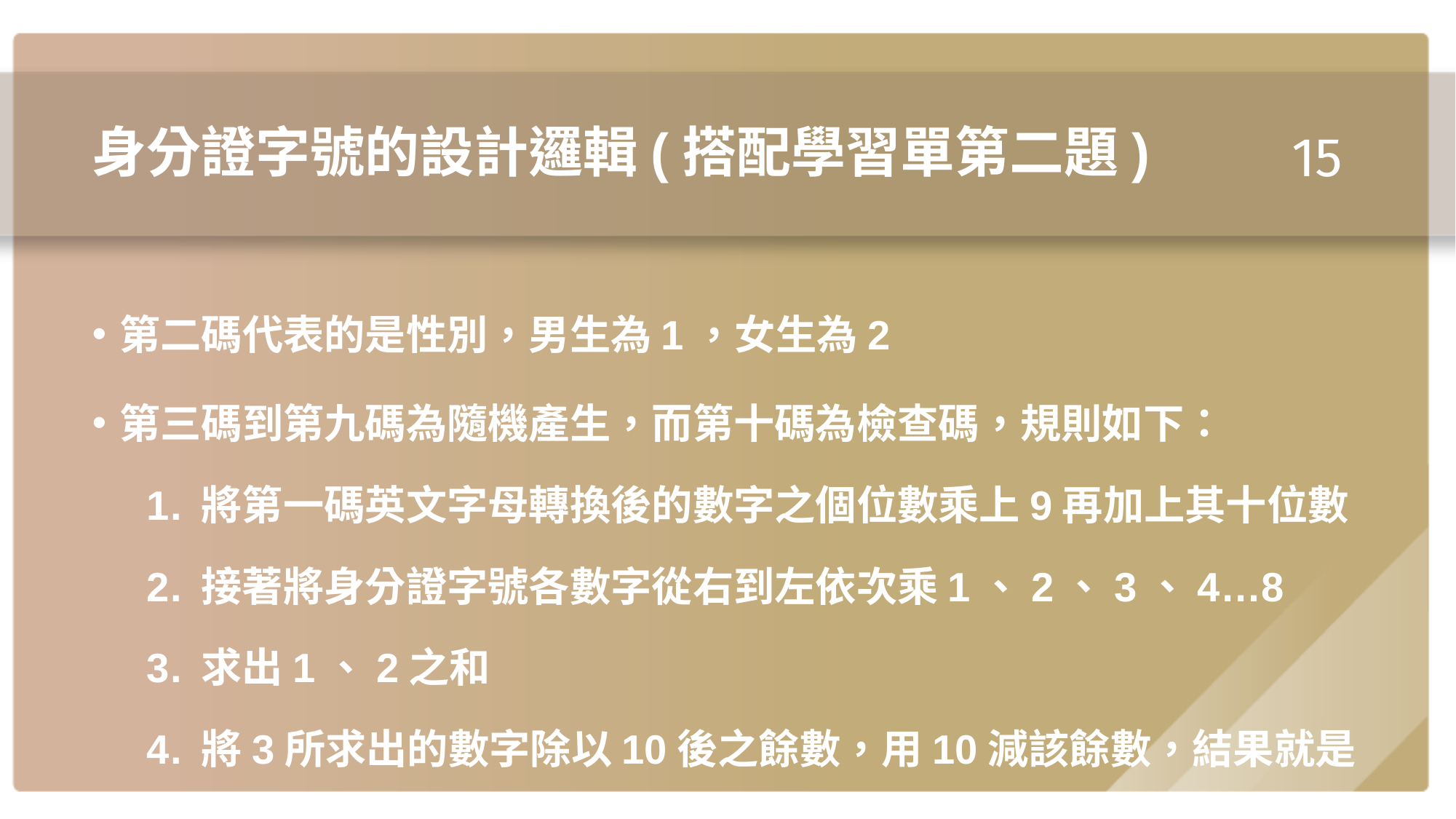

15
# 身分證字號的設計邏輯(搭配學習單第二題)
第二碼代表的是性別，男生為1，女生為2
第三碼到第九碼為隨機產生，而第十碼為檢查碼，規則如下：
將第一碼英文字母轉換後的數字之個位數乘上9再加上其十位數
接著將身分證字號各數字從右到左依次乘1、2、3、4…8
求出1、2之和
將3所求出的數字除以10後之餘數，用10減該餘數，結果就是檢查碼。